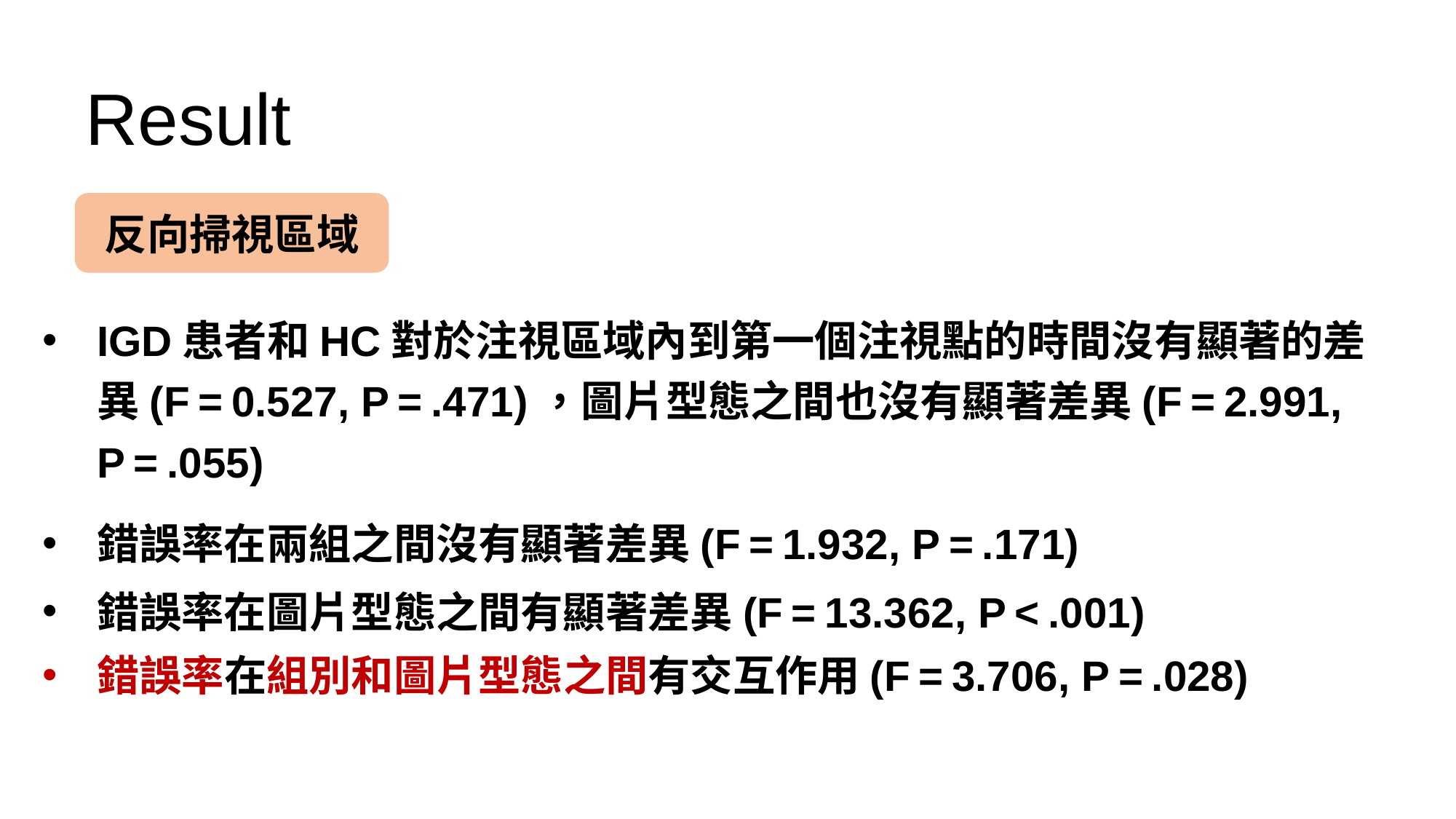

Result
反向掃視區域
IGD患者和HC對於注視區域內到第一個注視點的時間沒有顯著的差異(F = 0.527, P = .471)，圖片型態之間也沒有顯著差異(F = 2.991, P = .055)
錯誤率在兩組之間沒有顯著差異(F = 1.932, P = .171)
錯誤率在圖片型態之間有顯著差異(F = 13.362, P < .001)
錯誤率在組別和圖片型態之間有交互作用(F = 3.706, P = .028)